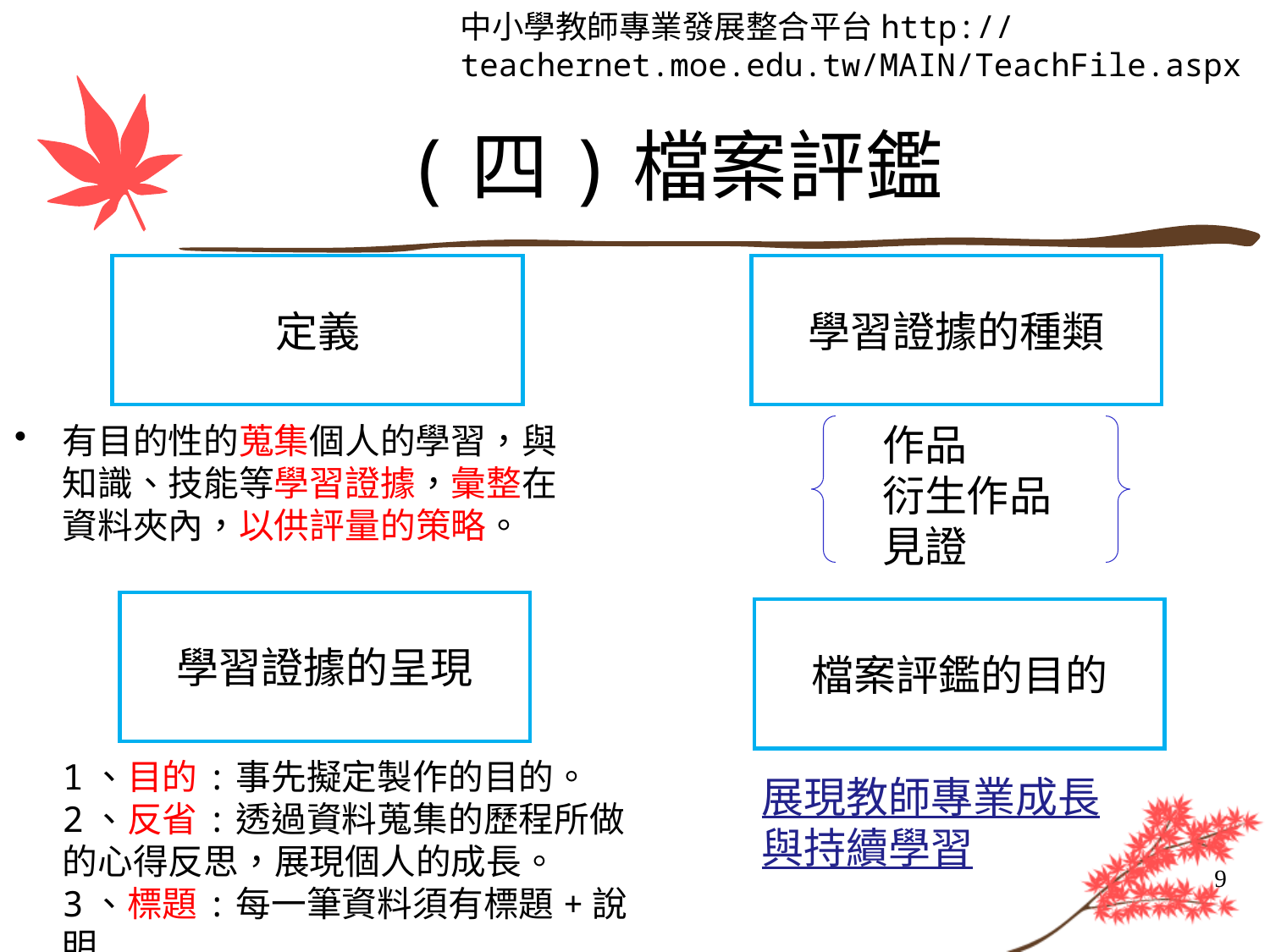

中小學教師專業發展整合平台http://teachernet.moe.edu.tw/MAIN/TeachFile.aspx
# (四)檔案評鑑
定義
學習證據的種類
有目的性的蒐集個人的學習，與知識、技能等學習證據，彙整在資料夾內，以供評量的策略。

作品
衍生作品
見證

學習證據的呈現
檔案評鑑的目的

1、目的:事先擬定製作的目的。
2、反省:透過資料蒐集的歷程所做的心得反思，展現個人的成長。
3、標題:每一筆資料須有標題+說明

展現教師專業成長
與持續學習
9